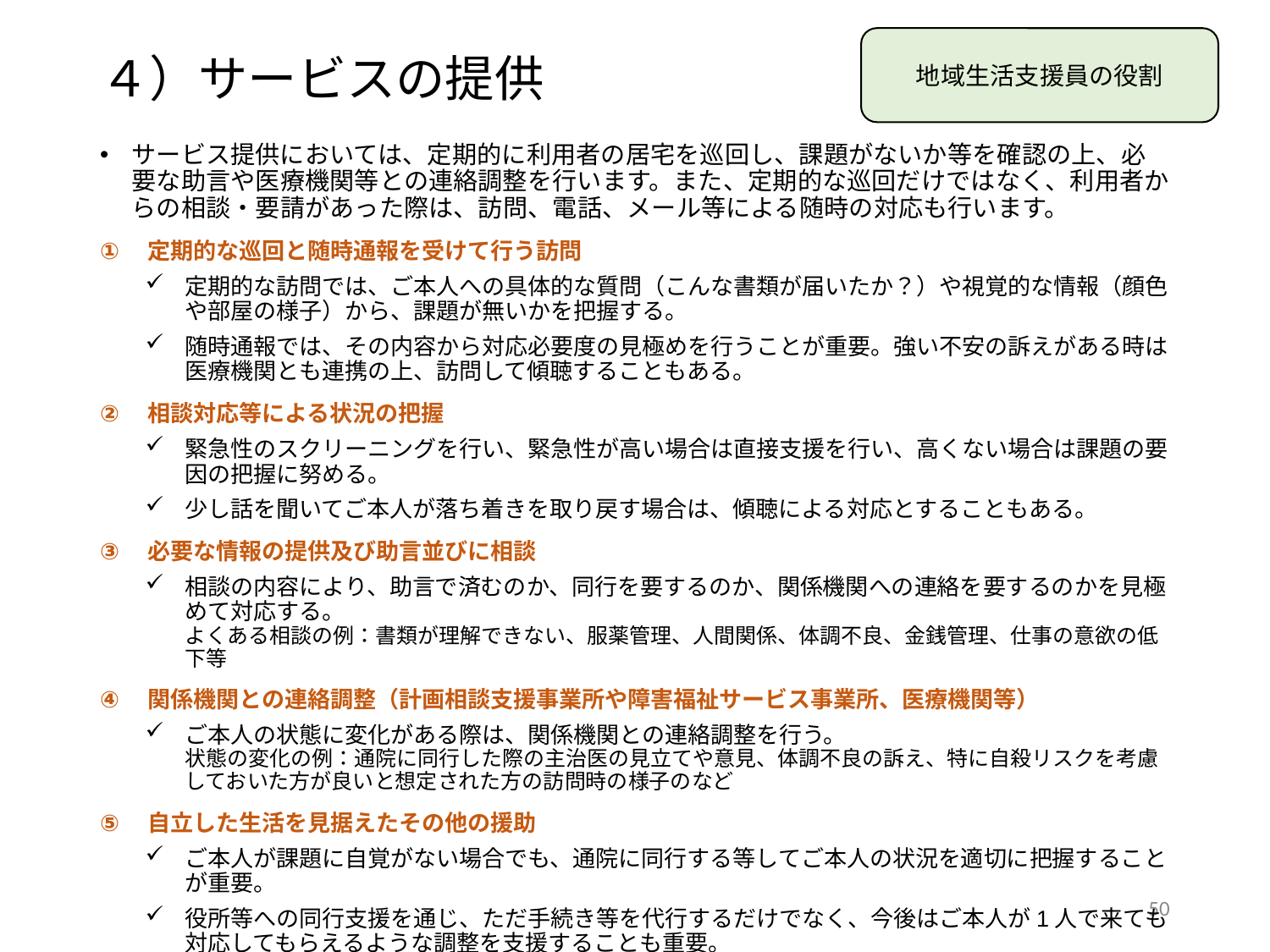

４）サービスの提供
地域生活支援員の役割
サービス提供においては、定期的に利用者の居宅を巡回し、課題がないか等を確認の上、必要な助言や医療機関等との連絡調整を行います。また、定期的な巡回だけではなく、利用者からの相談・要請があった際は、訪問、電話、メール等による随時の対応も行います。
定期的な巡回と随時通報を受けて行う訪問
定期的な訪問では、ご本人への具体的な質問（こんな書類が届いたか？）や視覚的な情報（顔色や部屋の様子）から、課題が無いかを把握する。
随時通報では、その内容から対応必要度の見極めを行うことが重要。強い不安の訴えがある時は医療機関とも連携の上、訪問して傾聴することもある。
相談対応等による状況の把握
緊急性のスクリーニングを行い、緊急性が高い場合は直接支援を行い、高くない場合は課題の要因の把握に努める。
少し話を聞いてご本人が落ち着きを取り戻す場合は、傾聴による対応とすることもある。
必要な情報の提供及び助言並びに相談
相談の内容により、助言で済むのか、同行を要するのか、関係機関への連絡を要するのかを見極めて対応する。
よくある相談の例：書類が理解できない、服薬管理、人間関係、体調不良、金銭管理、仕事の意欲の低下等
関係機関との連絡調整（計画相談支援事業所や障害福祉サービス事業所、医療機関等）
ご本人の状態に変化がある際は、関係機関との連絡調整を行う。
状態の変化の例：通院に同行した際の主治医の見立てや意見、体調不良の訴え、特に自殺リスクを考慮しておいた方が良いと想定された方の訪問時の様子のなど
自立した生活を見据えたその他の援助
ご本人が課題に自覚がない場合でも、通院に同行する等してご本人の状況を適切に把握することが重要。
役所等への同行支援を通じ、ただ手続き等を代行するだけでなく、今後はご本人が1人で来ても対応してもらえるような調整を支援することも重要。
50